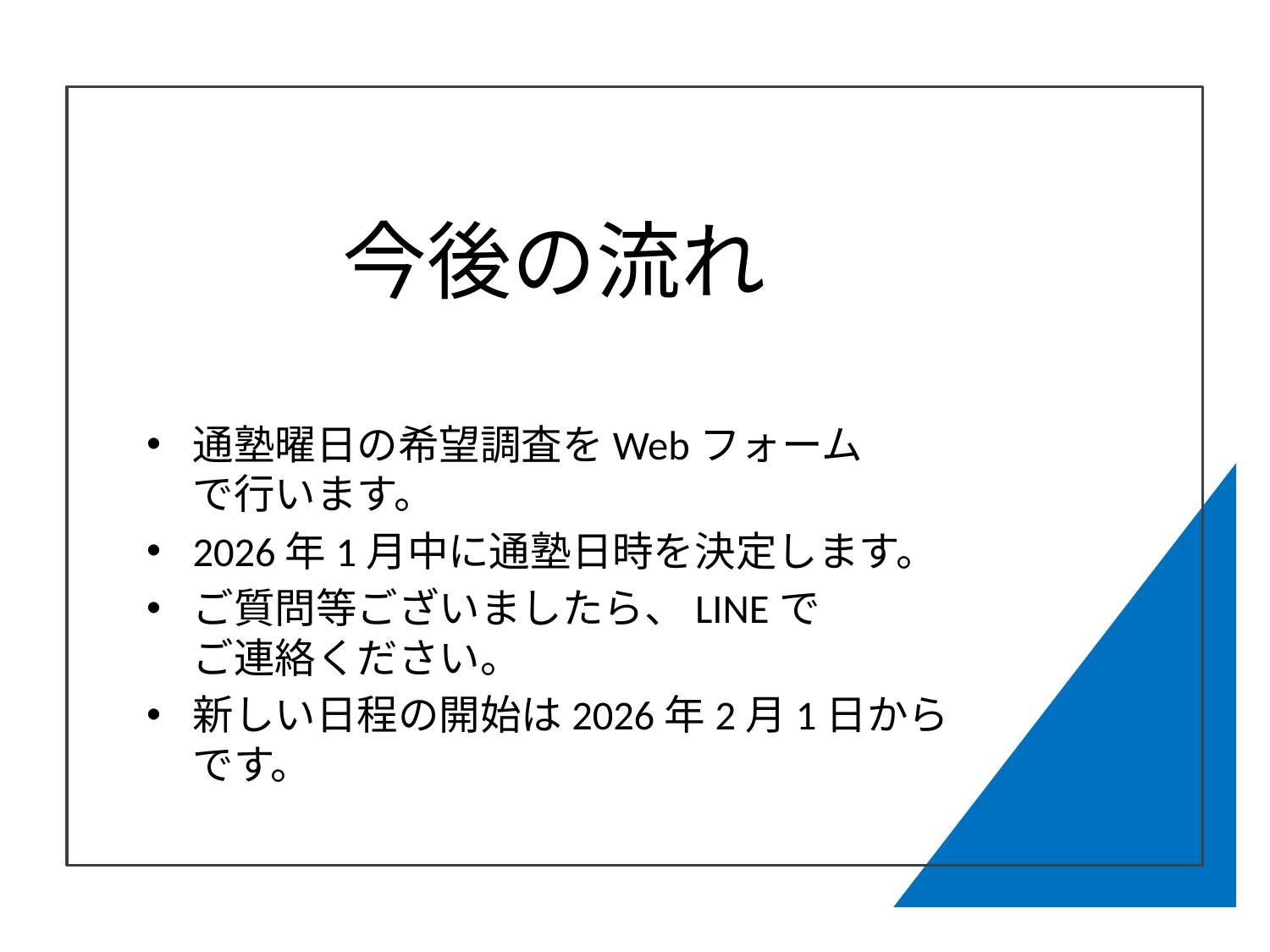

# 今後の流れ
通塾曜日の希望調査をWebフォーム
で行います。
2026年1月中に通塾日時を決定します。
ご質問等ございましたら、LINEで
ご連絡ください。
新しい日程の開始は2026年2月1日から
です。